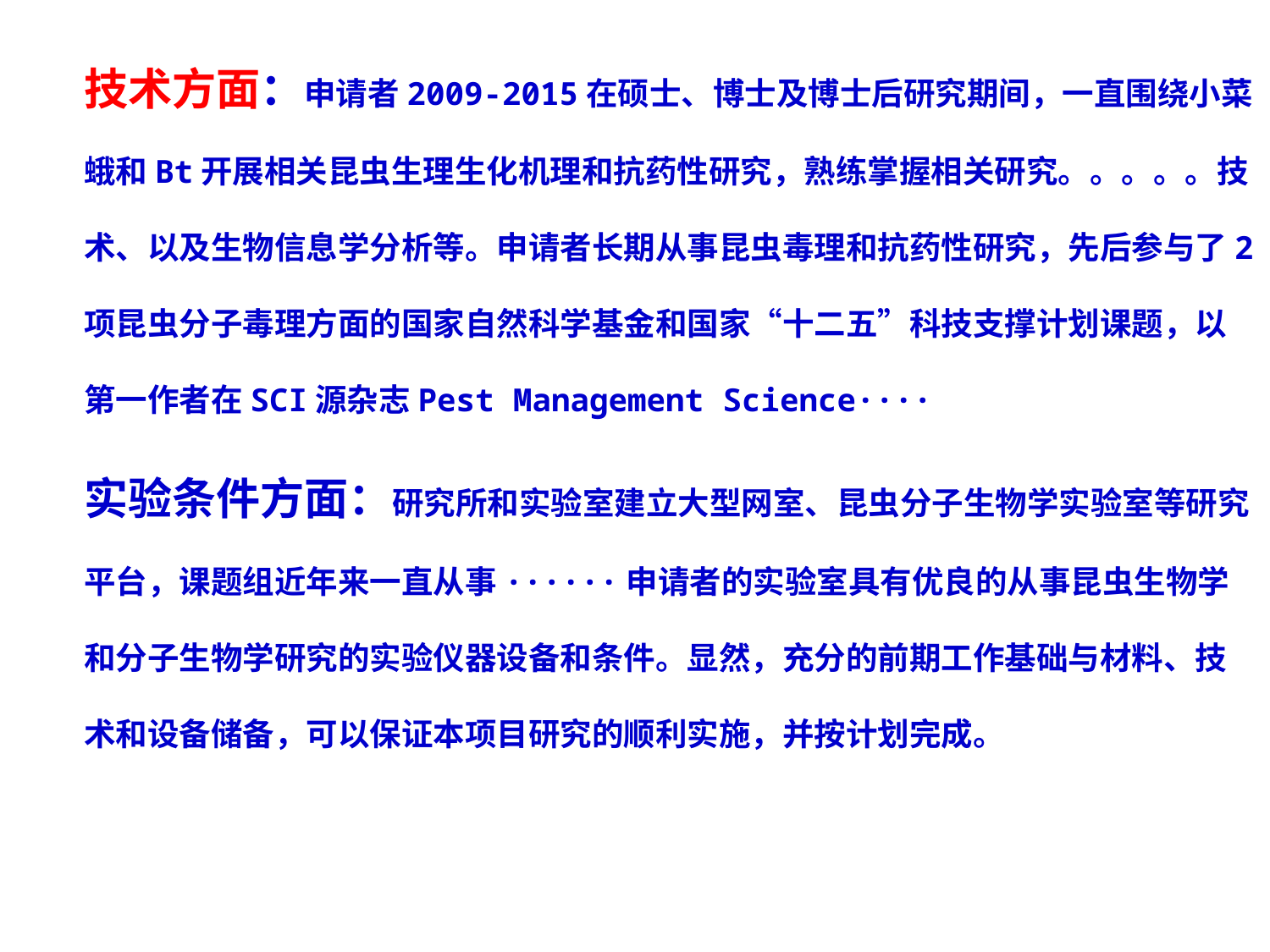

技术方面：申请者2009-2015在硕士、博士及博士后研究期间，一直围绕小菜蛾和Bt开展相关昆虫生理生化机理和抗药性研究，熟练掌握相关研究。。。。。技术、以及生物信息学分析等。申请者长期从事昆虫毒理和抗药性研究，先后参与了2项昆虫分子毒理方面的国家自然科学基金和国家“十二五”科技支撑计划课题，以第一作者在SCI源杂志Pest Management Science····
实验条件方面：研究所和实验室建立大型网室、昆虫分子生物学实验室等研究平台，课题组近年来一直从事······申请者的实验室具有优良的从事昆虫生物学和分子生物学研究的实验仪器设备和条件。显然，充分的前期工作基础与材料、技术和设备储备，可以保证本项目研究的顺利实施，并按计划完成。